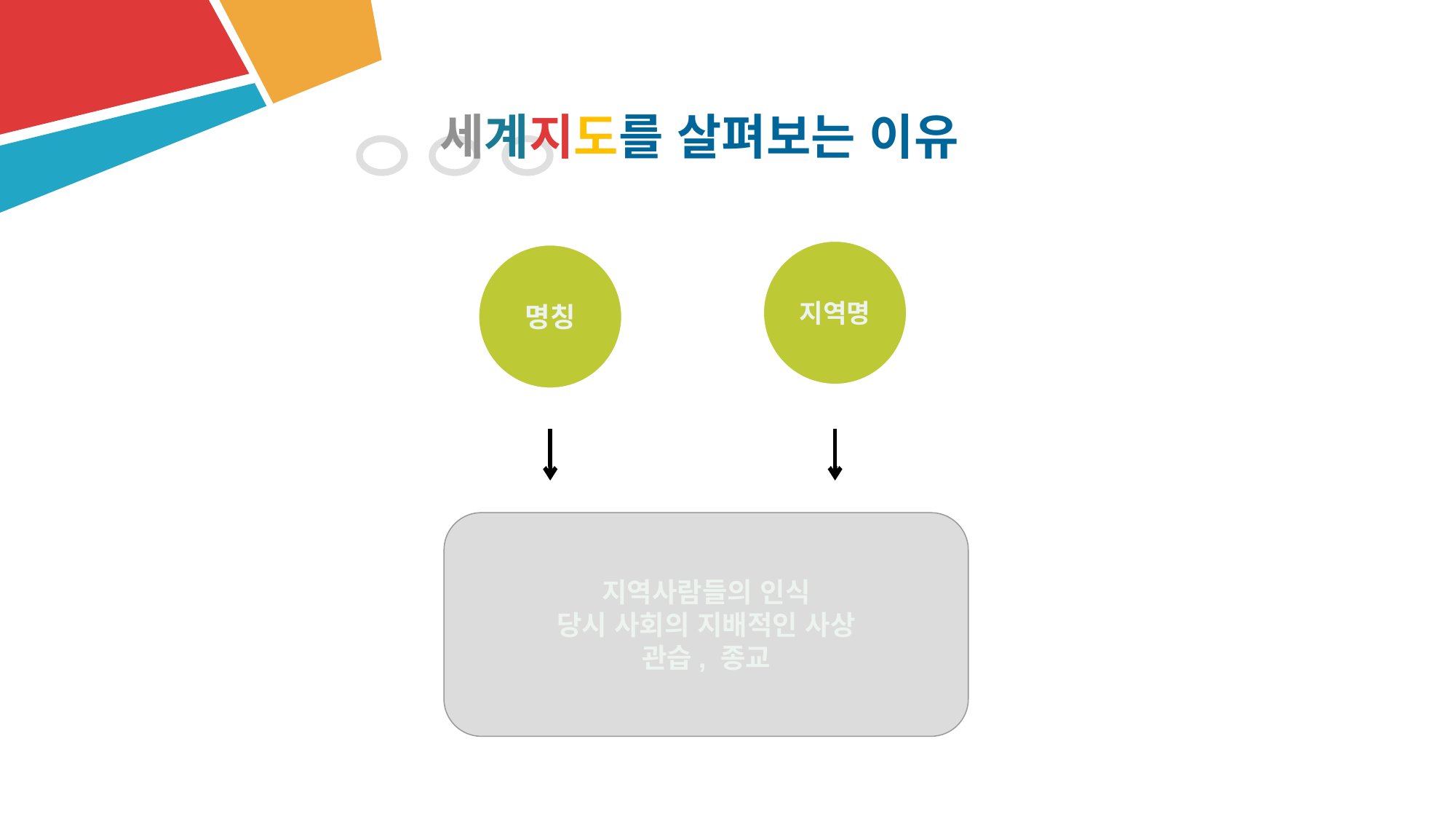

# 세계지도를 살펴보는 이유

지역명
명칭
지역사람들의 인식
당시 사회의 지배적인 사상
관습, 종교